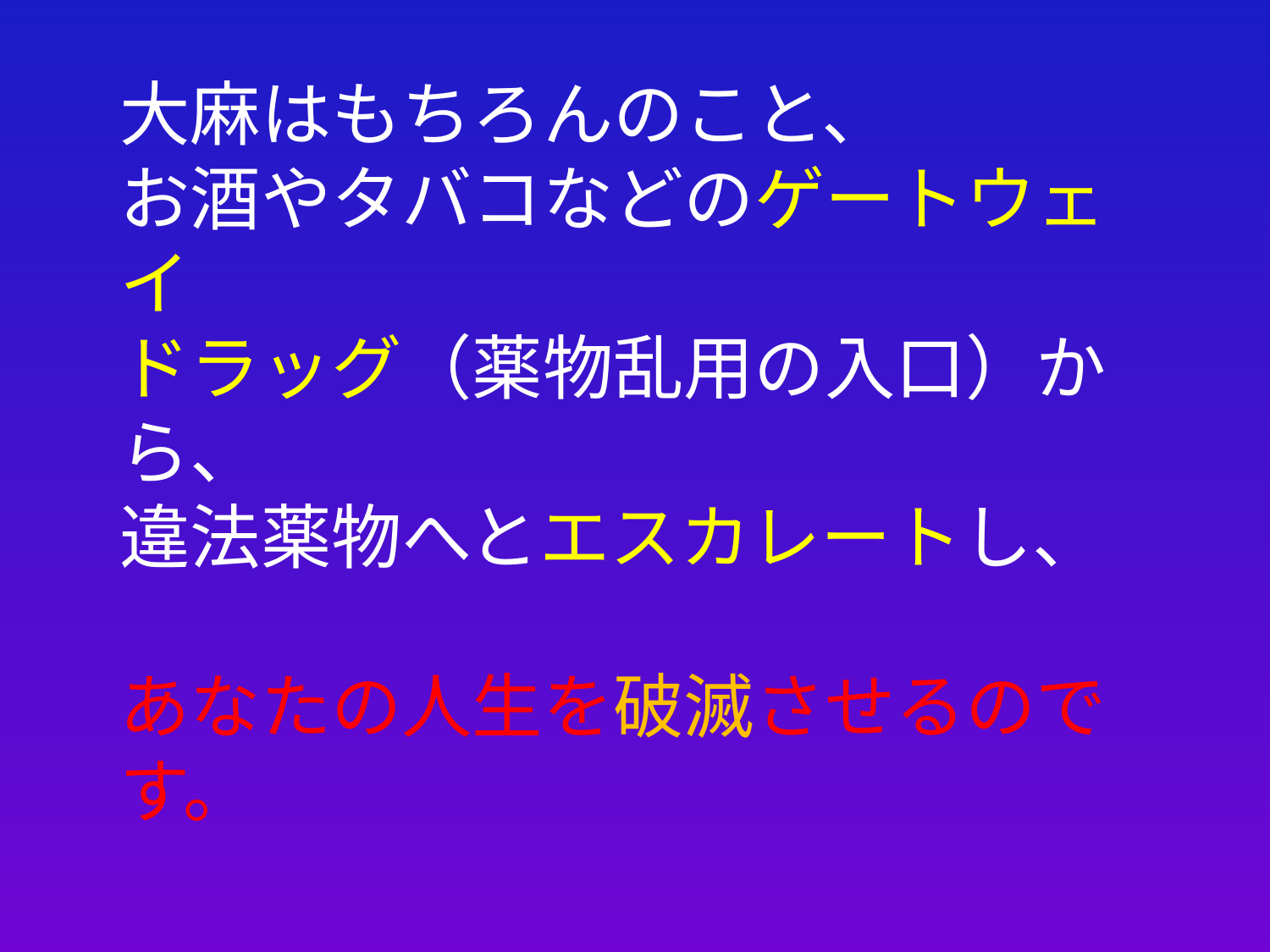

大麻はもちろんのこと、
お酒やタバコなどのゲートウェイ
ドラッグ（薬物乱用の入口）から、
違法薬物へとエスカレートし、

あなたの人生を破滅させるのです。